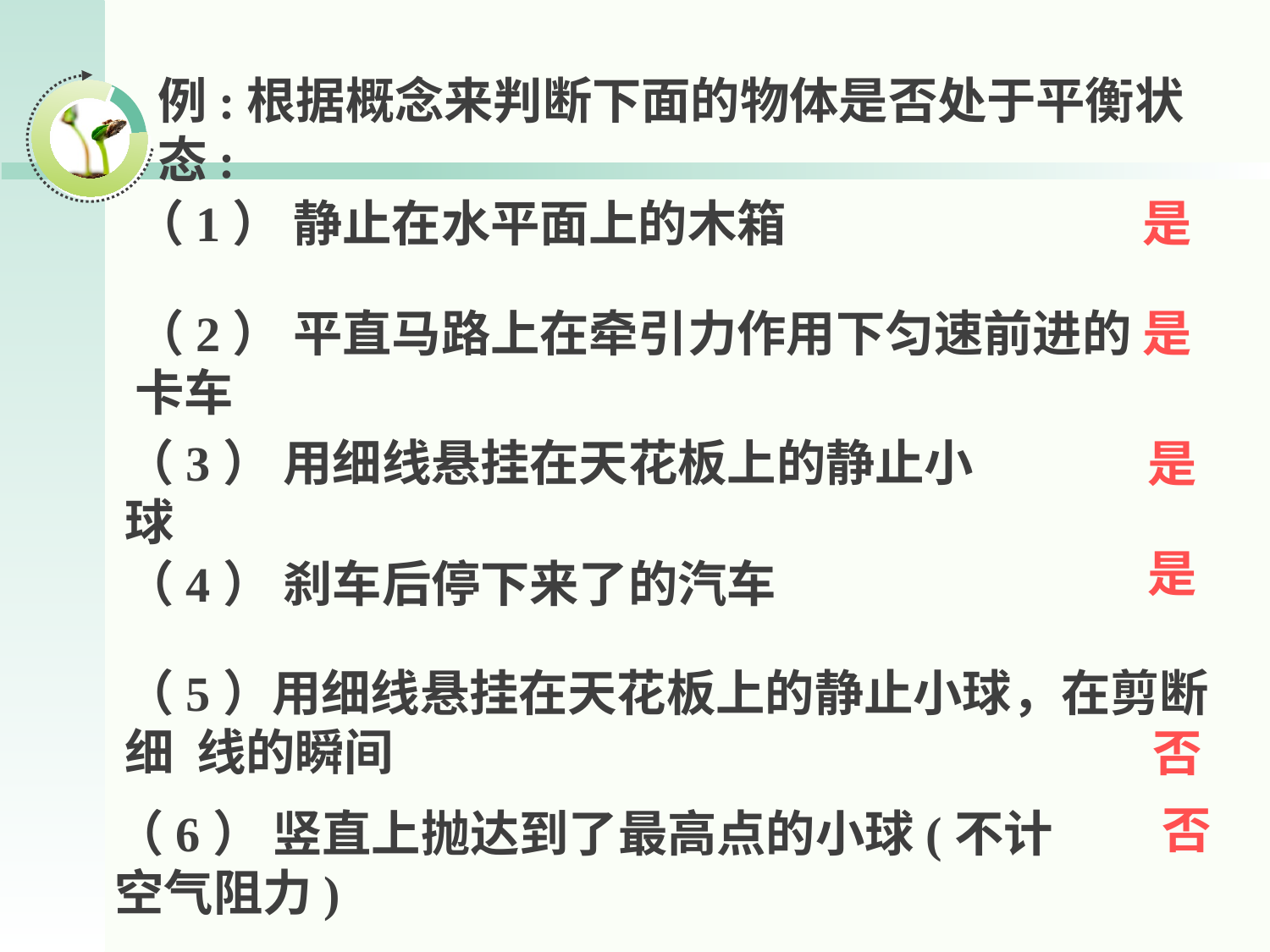

例:根据概念来判断下面的物体是否处于平衡状态:

（1） 静止在水平面上的木箱
（2） 平直马路上在牵引力作用下匀速前进的卡车
（3） 用细线悬挂在天花板上的静止小球
（4） 刹车后停下来了的汽车
（5）用细线悬挂在天花板上的静止小球，在剪断细  线的瞬间
（6） 竖直上抛达到了最高点的小球(不计空气阻力)
是
是
是
是
否
否